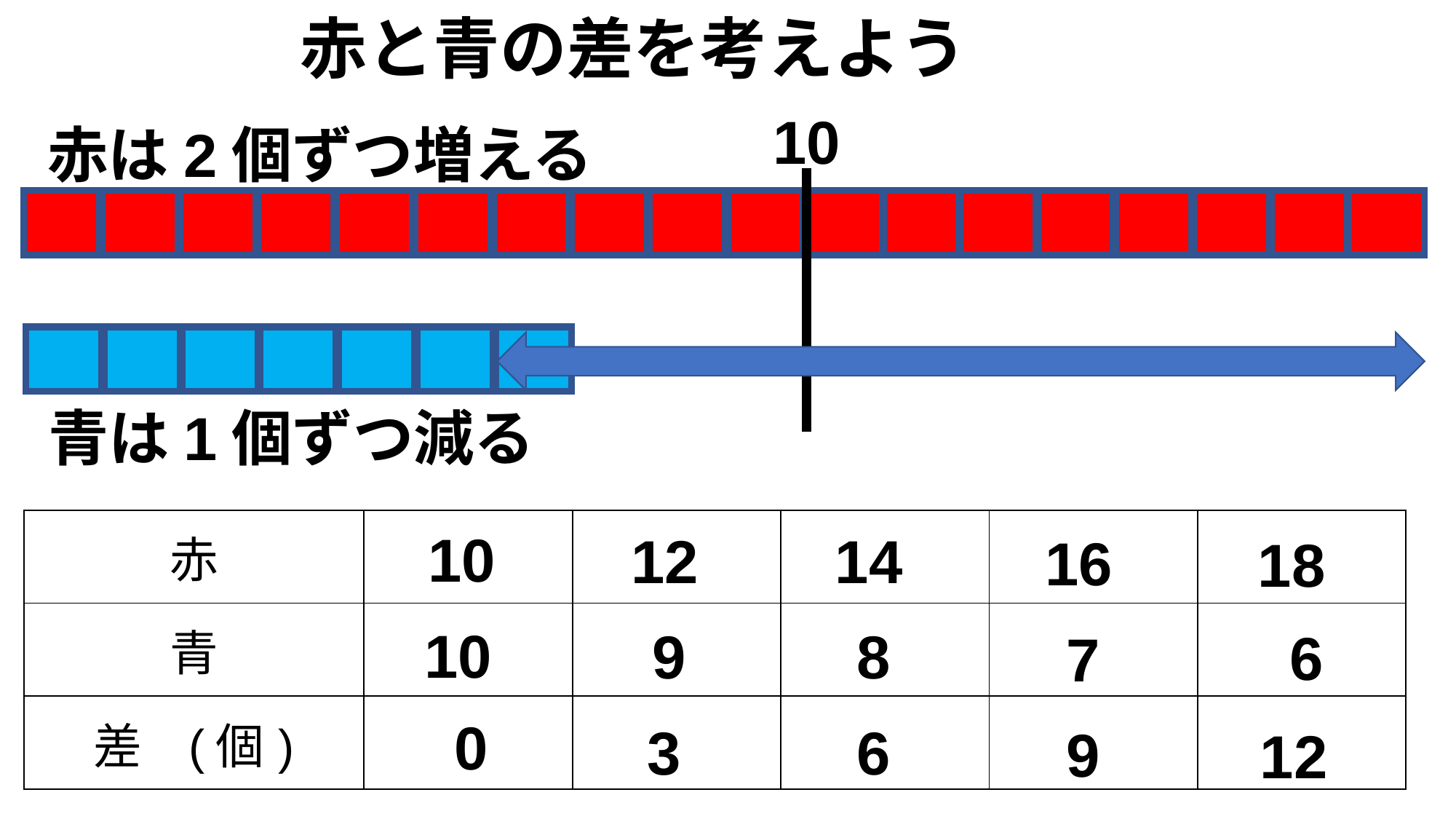

赤と青の差を考えよう
10
赤は2個ずつ増える

青は1個ずつ減る
| 赤 |  |  |  |  |  |
| --- | --- | --- | --- | --- | --- |
| 青 |  |  |  |  |  |
| 差 (個) |  |  |  |  |  |
10
12
14
16
18
10
9
8
6
7
0
3
6
9
12